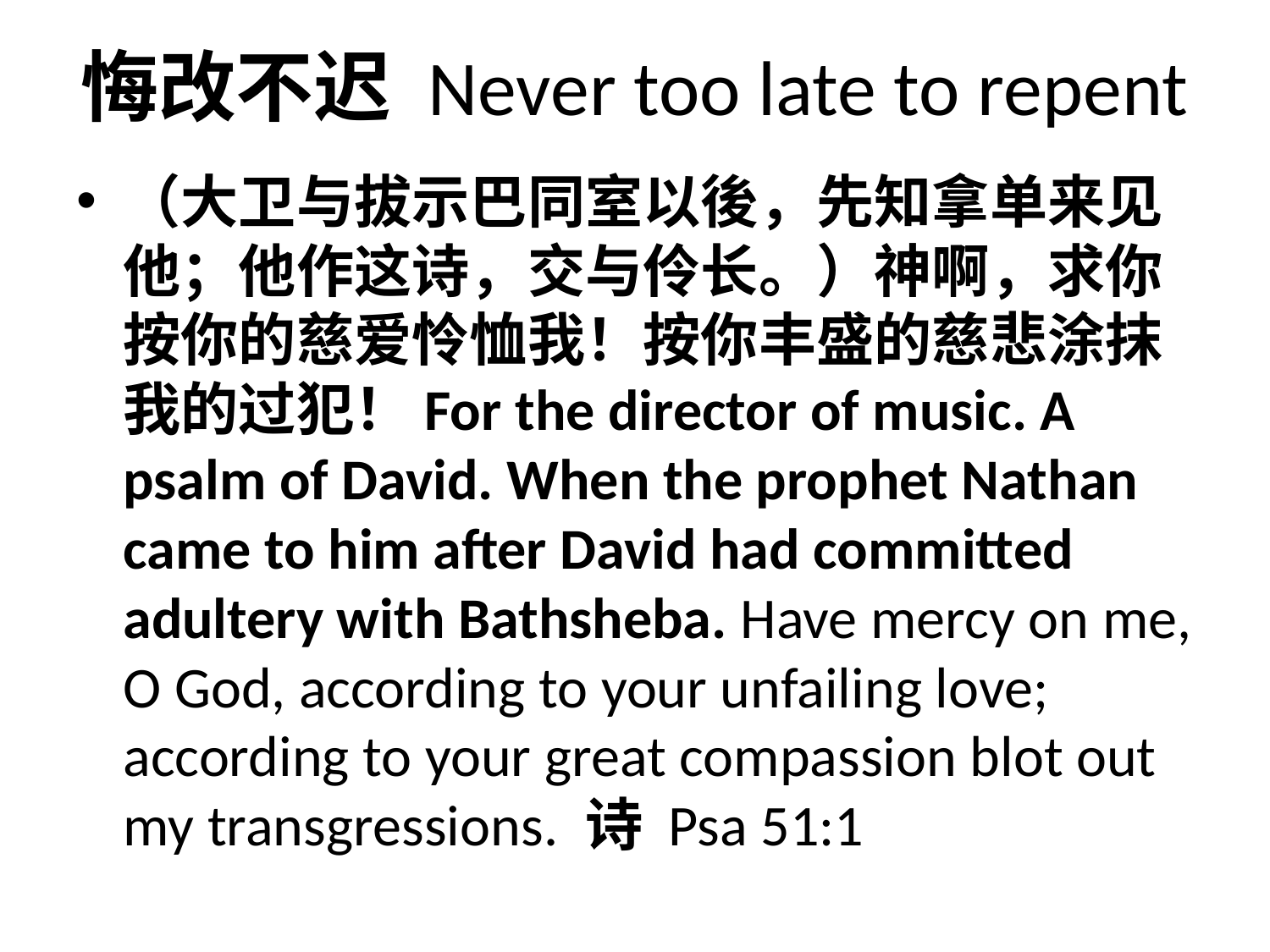

# 悔改不迟 Never too late to repent
（大卫与拔示巴同室以後，先知拿单来见他；他作这诗，交与伶长。）神啊，求你按你的慈爱怜恤我！按你丰盛的慈悲涂抹我的过犯！For the director of music. A psalm of David. When the prophet Nathan came to him after David had committed adultery with Bathsheba. Have mercy on me, O God, according to your unfailing love; according to your great compassion blot out my transgressions. 		诗 Psa 51:1